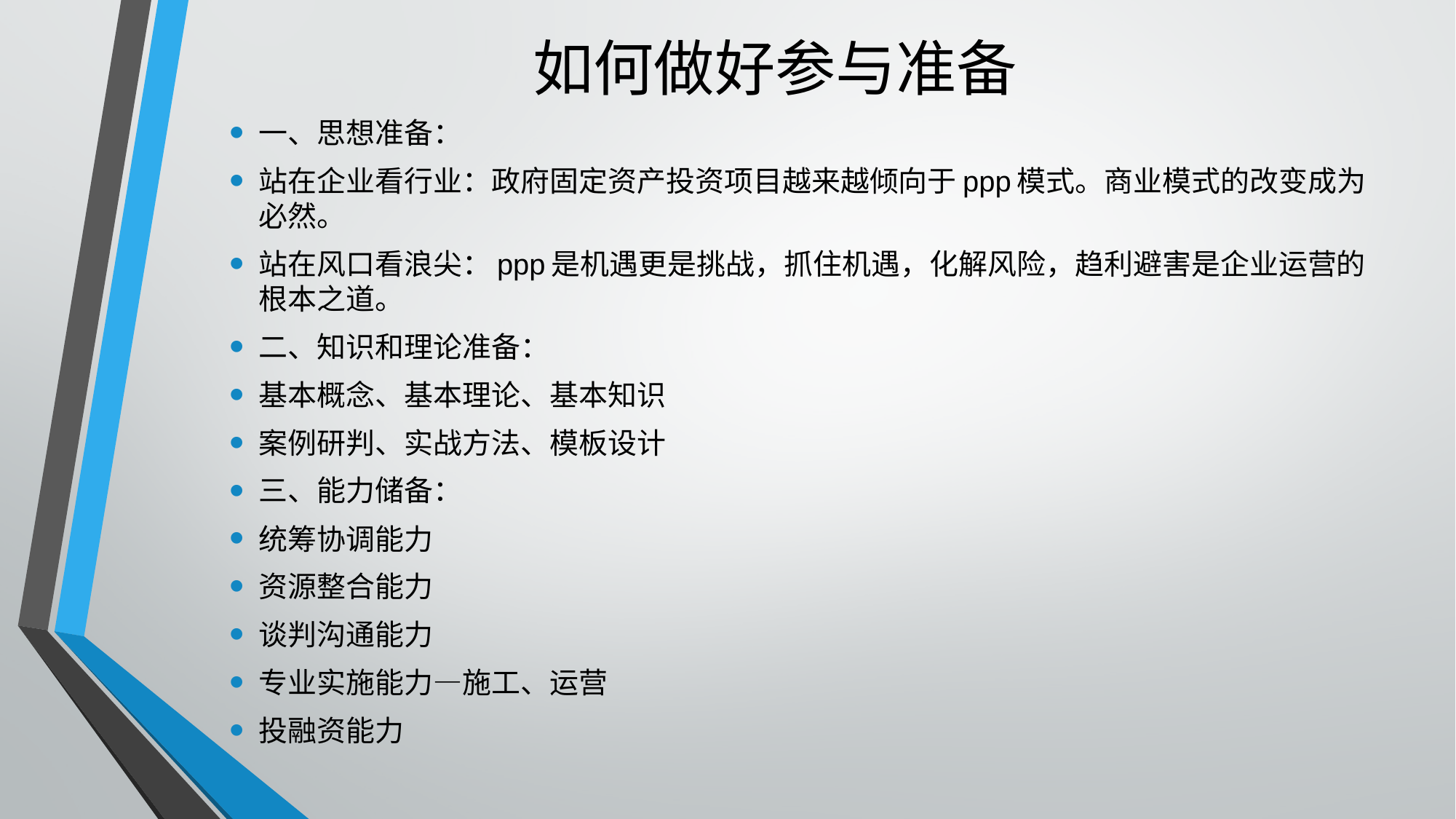

# 如何做好参与准备
一、思想准备：
站在企业看行业：政府固定资产投资项目越来越倾向于ppp模式。商业模式的改变成为必然。
站在风口看浪尖：ppp是机遇更是挑战，抓住机遇，化解风险，趋利避害是企业运营的根本之道。
二、知识和理论准备：
基本概念、基本理论、基本知识
案例研判、实战方法、模板设计
三、能力储备：
统筹协调能力
资源整合能力
谈判沟通能力
专业实施能力—施工、运营
投融资能力